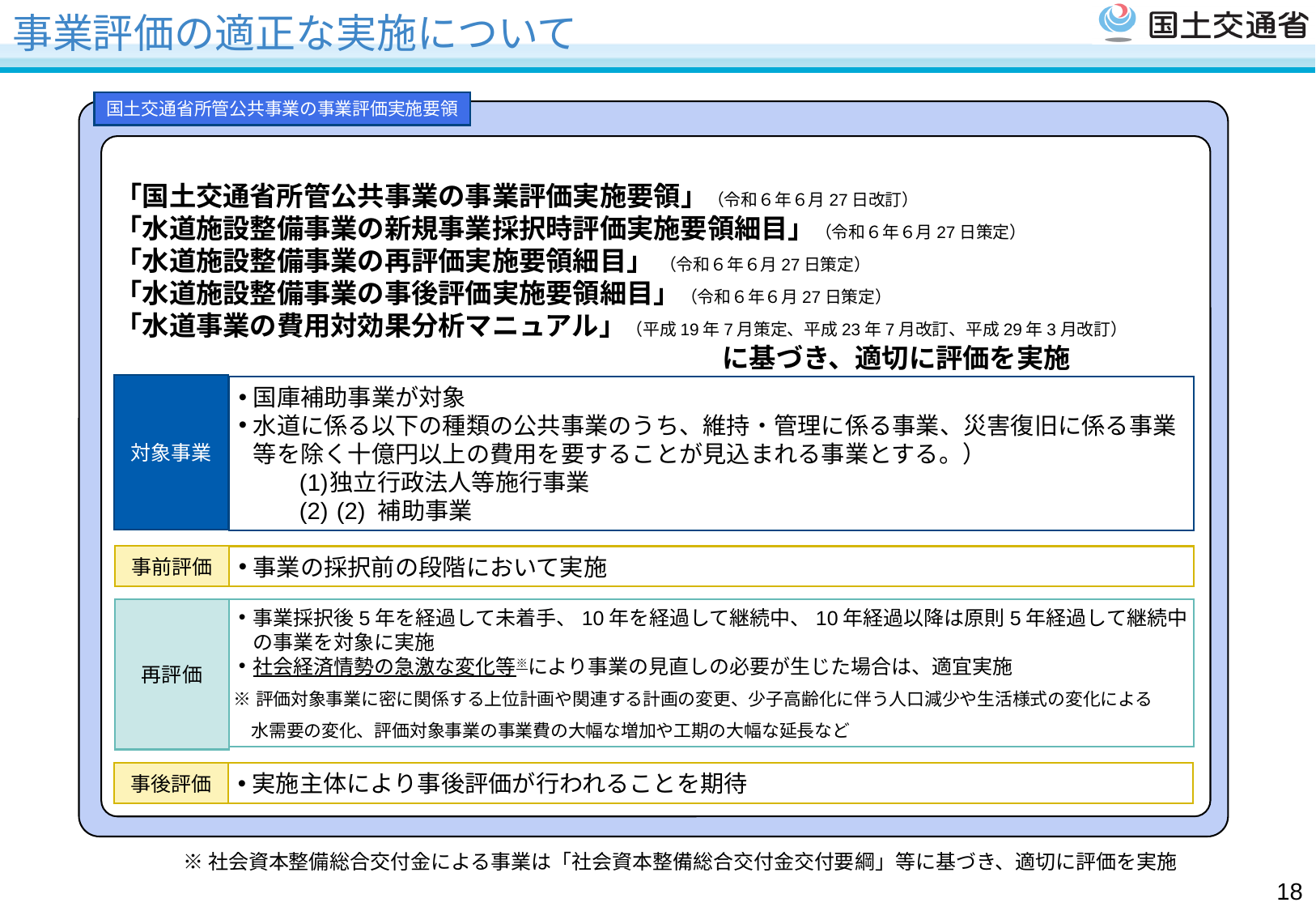

事業評価の適正な実施について
国土交通省所管公共事業の事業評価実施要領

「国土交通省所管公共事業の事業評価実施要領」（令和６年６月27日改訂）
「水道施設整備事業の新規事業採択時評価実施要領細目」（令和６年６月27日策定）
「水道施設整備事業の再評価実施要領細目」 （令和６年６月27日策定）
「水道施設整備事業の事後評価実施要領細目」（令和６年６月27日策定）
「水道事業の費用対効果分析マニュアル」（平成19年7月策定、平成23年7月改訂、平成29年3月改訂）
					に基づき、適切に評価を実施
対象事業
国庫補助事業が対象
水道に係る以下の種類の公共事業のうち、維持・管理に係る事業、災害復旧に係る事業等を除く十億円以上の費用を要することが見込まれる事業とする。）
独立行政法人等施行事業
 (2) 補助事業
事業の採択前の段階において実施
事前評価
再評価
事業採択後5年を経過して未着手、10年を経過して継続中、10年経過以降は原則5年経過して継続中の事業を対象に実施
社会経済情勢の急激な変化等※により事業の見直しの必要が生じた場合は、適宜実施
※評価対象事業に密に関係する上位計画や関連する計画の変更、少子高齢化に伴う人口減少や生活様式の変化による
　水需要の変化、評価対象事業の事業費の大幅な増加や工期の大幅な延長など
実施主体により事後評価が行われることを期待
事後評価
※社会資本整備総合交付金による事業は「社会資本整備総合交付金交付要綱」等に基づき、適切に評価を実施
18